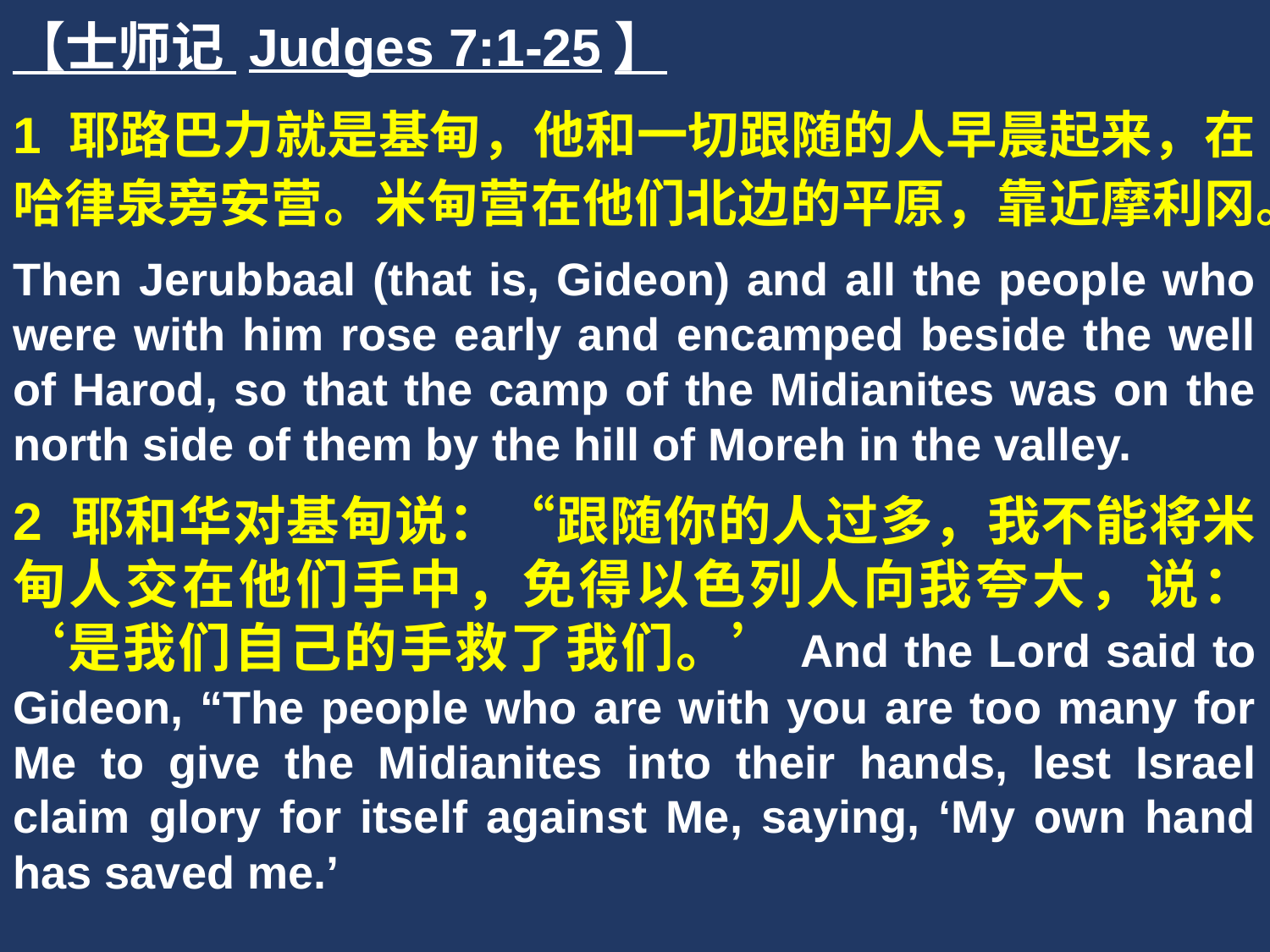

【士师记 Judges 7:1-25】
1 耶路巴力就是基甸，他和一切跟随的人早晨起来，在哈律泉旁安营。米甸营在他们北边的平原，靠近摩利冈。
Then Jerubbaal (that is, Gideon) and all the people who were with him rose early and encamped beside the well of Harod, so that the camp of the Midianites was on the north side of them by the hill of Moreh in the valley.
2 耶和华对基甸说：“跟随你的人过多，我不能将米甸人交在他们手中，免得以色列人向我夸大，说：‘是我们自己的手救了我们。’And the Lord said to Gideon, “The people who are with you are too many for Me to give the Midianites into their hands, lest Israel claim glory for itself against Me, saying, ‘My own hand has saved me.’